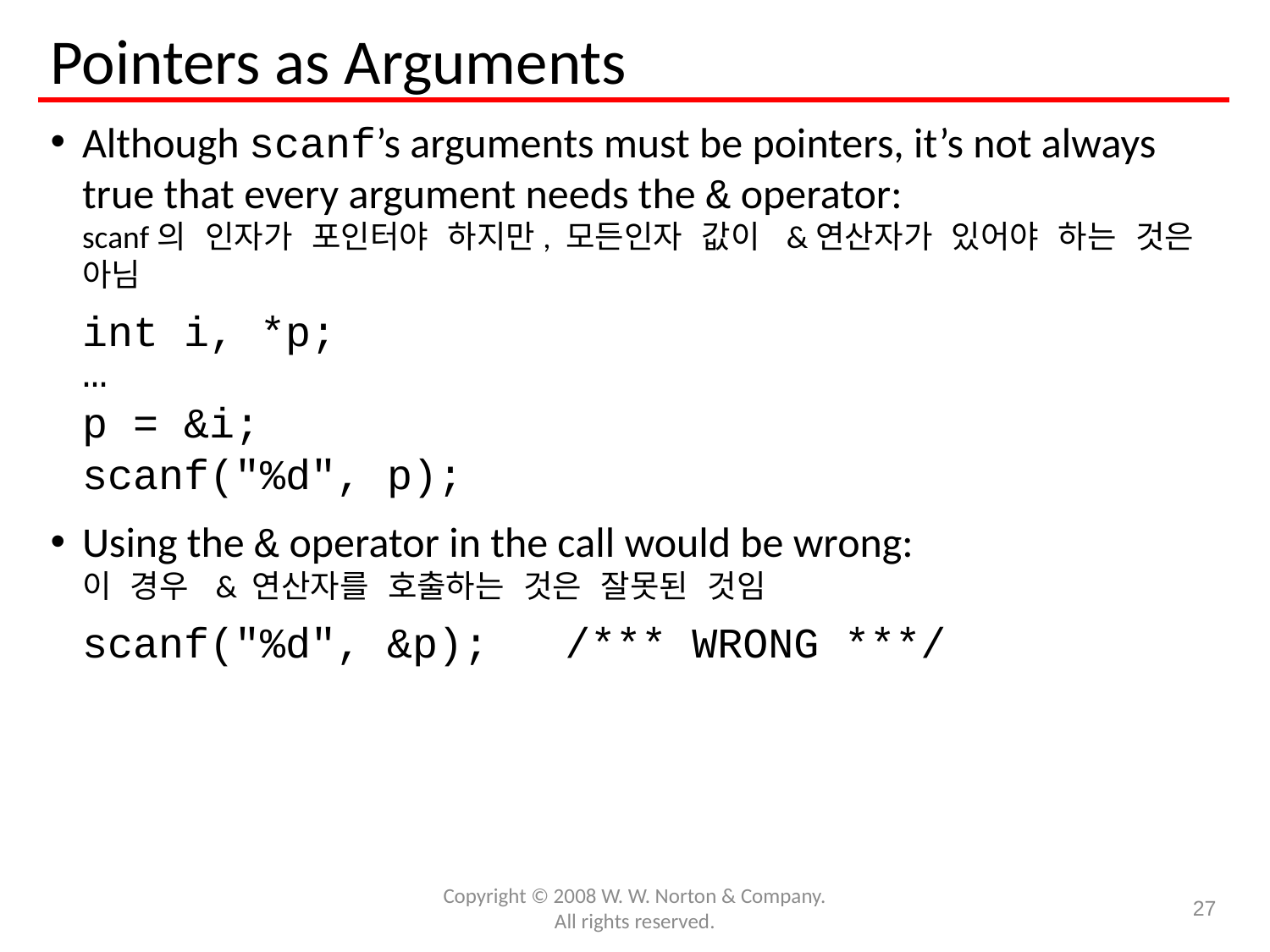

# Pointers as Arguments
Although scanf’s arguments must be pointers, it’s not always true that every argument needs the & operator:
scanf의 인자가 포인터야 하지만, 모든인자 값이 &연산자가 있어야 하는 것은 아님
	int i, *p;
	…
	p = &i;
	scanf("%d", p);
Using the & operator in the call would be wrong:
이 경우 & 연산자를 호출하는 것은 잘못된 것임
	scanf("%d", &p);   /*** WRONG ***/
Copyright © 2008 W. W. Norton & Company.
All rights reserved.
27